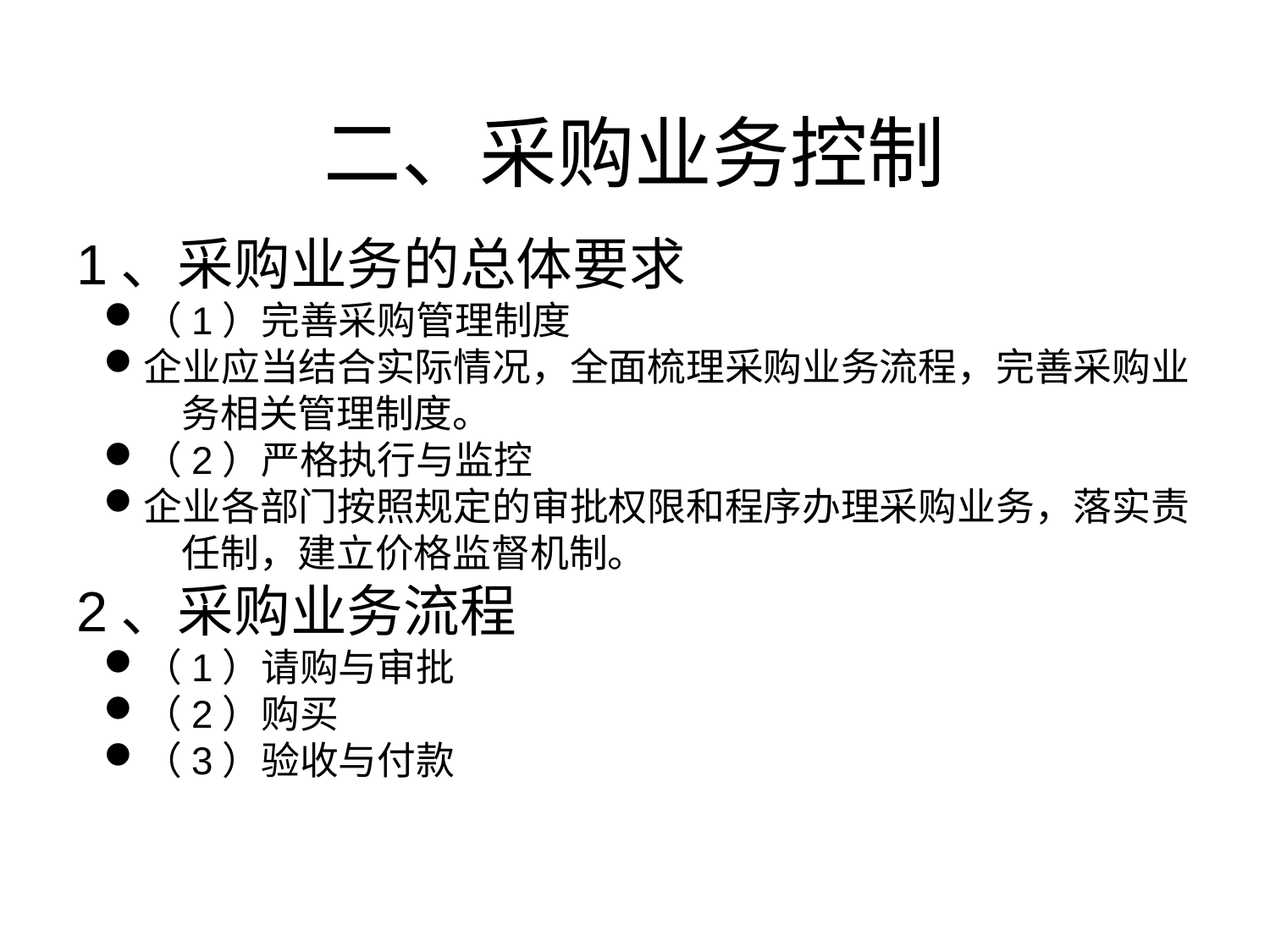

二、采购业务控制
1、采购业务的总体要求
（1）完善采购管理制度
企业应当结合实际情况，全面梳理采购业务流程，完善采购业务相关管理制度。
（2）严格执行与监控
企业各部门按照规定的审批权限和程序办理采购业务，落实责任制，建立价格监督机制。
2、采购业务流程
（1）请购与审批
（2）购买
（3）验收与付款